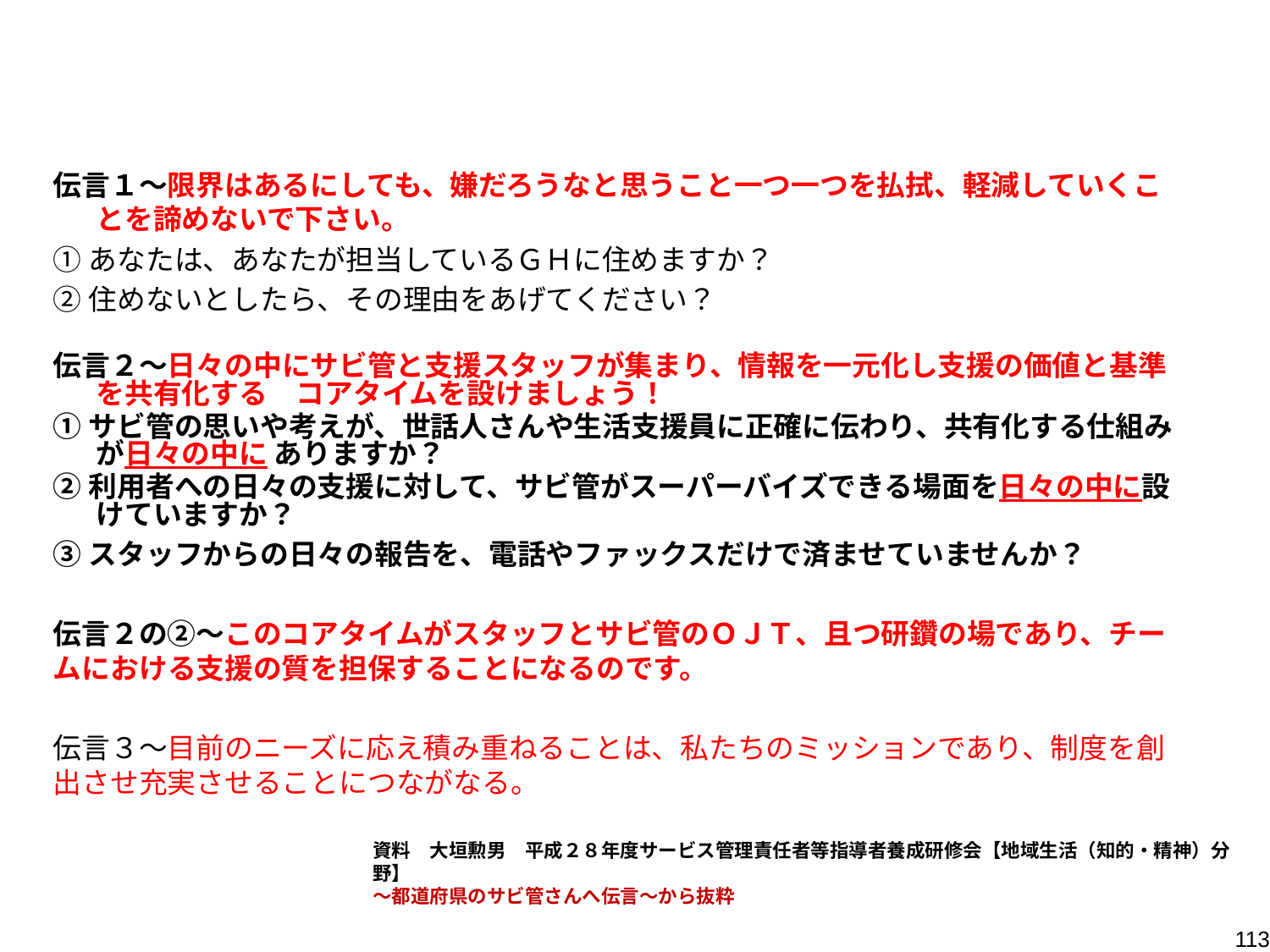

#
伝言１～限界はあるにしても、嫌だろうなと思うこと一つ一つを払拭、軽減していくことを諦めないで下さい。
①あなたは、あなたが担当しているＧＨに住めますか？
②住めないとしたら、その理由をあげてください？

伝言２～日々の中にサビ管と支援スタッフが集まり、情報を一元化し支援の価値と基準を共有化する　コアタイムを設けましょう！
①サビ管の思いや考えが、世話人さんや生活支援員に正確に伝わり、共有化する仕組みが日々の中に ありますか？
②利用者への日々の支援に対して、サビ管がスーパーバイズできる場面を日々の中に設けていますか？
③スタッフからの日々の報告を、電話やファックスだけで済ませていませんか？

伝言２の②～このコアタイムがスタッフとサビ管のＯＪＴ、且つ研鑽の場であり、チームにおける支援の質を担保することになるのです。

伝言３～目前のニーズに応え積み重ねることは、私たちのミッションであり、制度を創出させ充実させることにつながなる。

資料　大垣勲男　平成２８年度サービス管理責任者等指導者養成研修会【地域生活（知的・精神）分野】
～都道府県のサビ管さんへ伝言～から抜粋
113